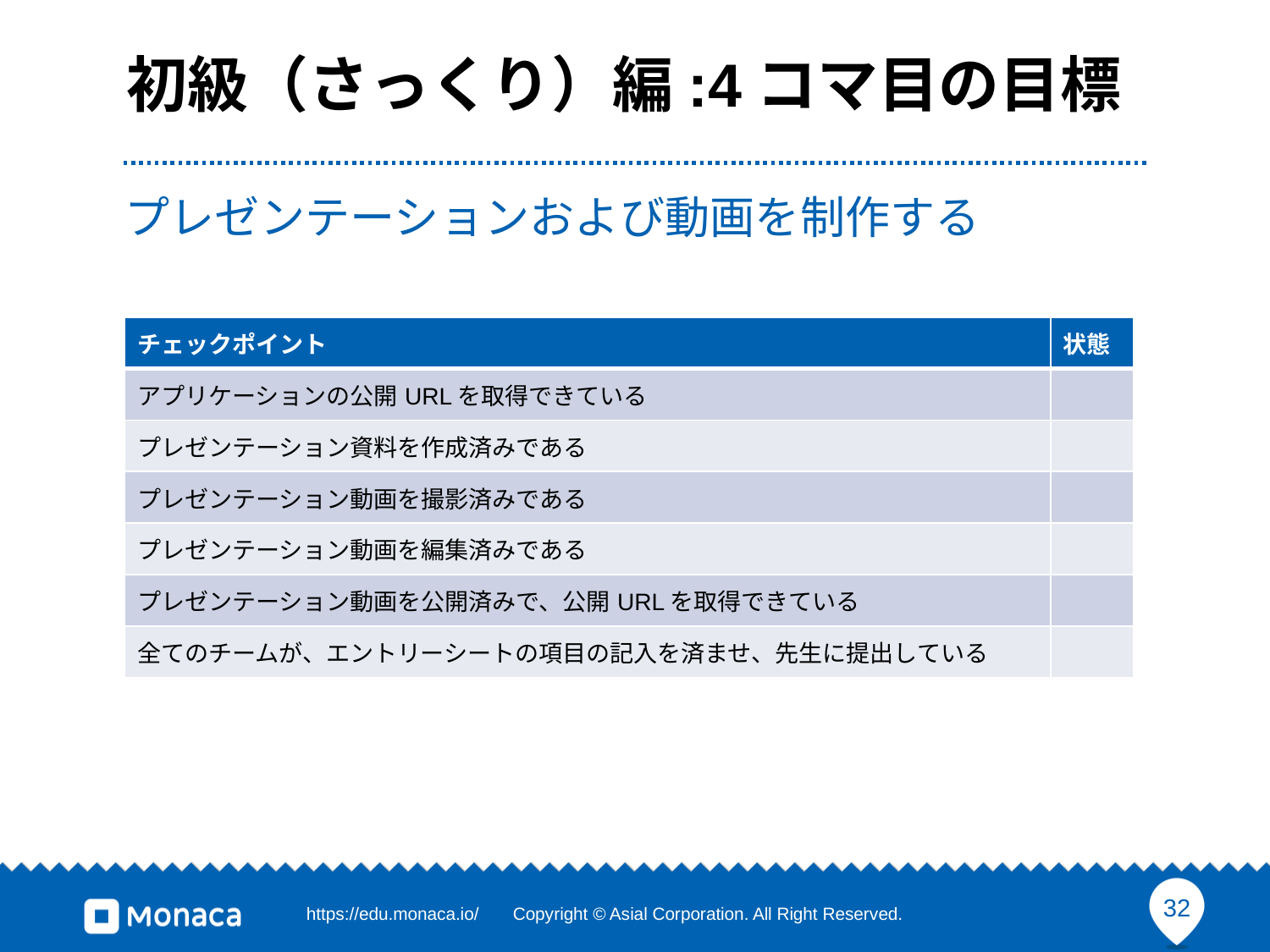

# 初級（さっくり）編:4コマ目の目標
プレゼンテーションおよび動画を制作する

| チェックポイント | 状態 |
| --- | --- |
| アプリケーションの公開URLを取得できている |  |
| プレゼンテーション資料を作成済みである |  |
| プレゼンテーション動画を撮影済みである |  |
| プレゼンテーション動画を編集済みである |  |
| プレゼンテーション動画を公開済みで、公開URLを取得できている |  |
| 全てのチームが、エントリーシートの項目の記入を済ませ、先生に提出している |  |